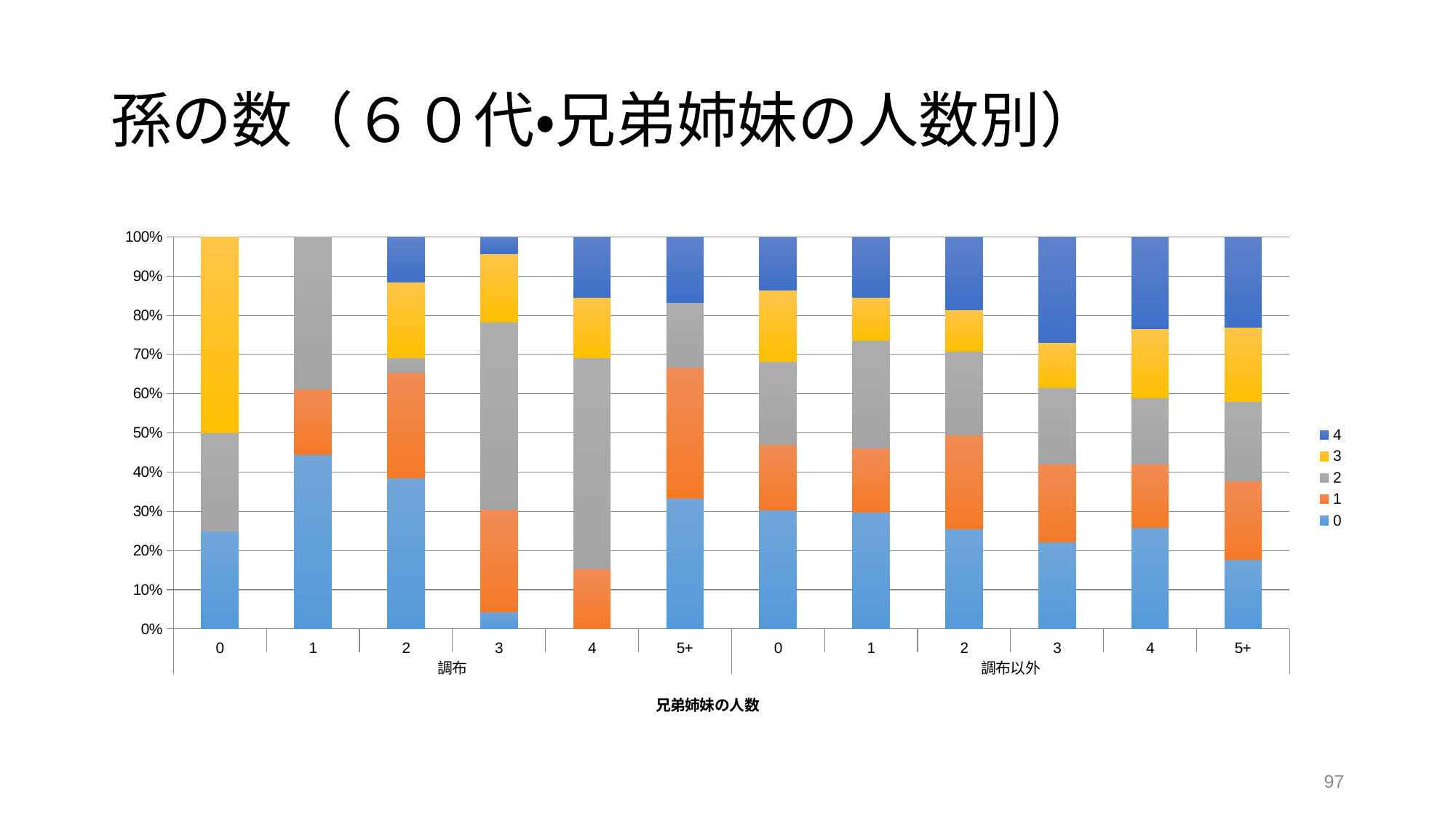

# 孫の数（６０代・兄弟姉妹の人数別）

### Chart

| Category | 0 | 1 | 2 | 3 | 4 |
|---|---|---|---|---|---|
| 0 | 1.0 | 0.0 | 1.0 | 2.0 | 0.0 |
| 1 | 8.0 | 3.0 | 7.0 | 0.0 | 0.0 |
| 2 | 10.0 | 7.0 | 1.0 | 5.0 | 3.0 |
| 3 | 1.0 | 6.0 | 11.0 | 4.0 | 1.0 |
| 4 | 0.0 | 2.0 | 7.0 | 2.0 | 2.0 |
| 5+ | 4.0 | 4.0 | 2.0 | 0.0 | 2.0 |
| 0 | 20.0 | 11.0 | 14.0 | 12.0 | 9.0 |
| 1 | 62.0 | 34.0 | 57.0 | 23.0 | 32.0 |
| 2 | 87.0 | 81.0 | 73.0 | 36.0 | 63.0 |
| 3 | 60.0 | 54.0 | 53.0 | 31.0 | 73.0 |
| 4 | 51.0 | 32.0 | 33.0 | 35.0 | 46.0 |
| 5+ | 56.0 | 64.0 | 64.0 | 60.0 | 73.0 |
97